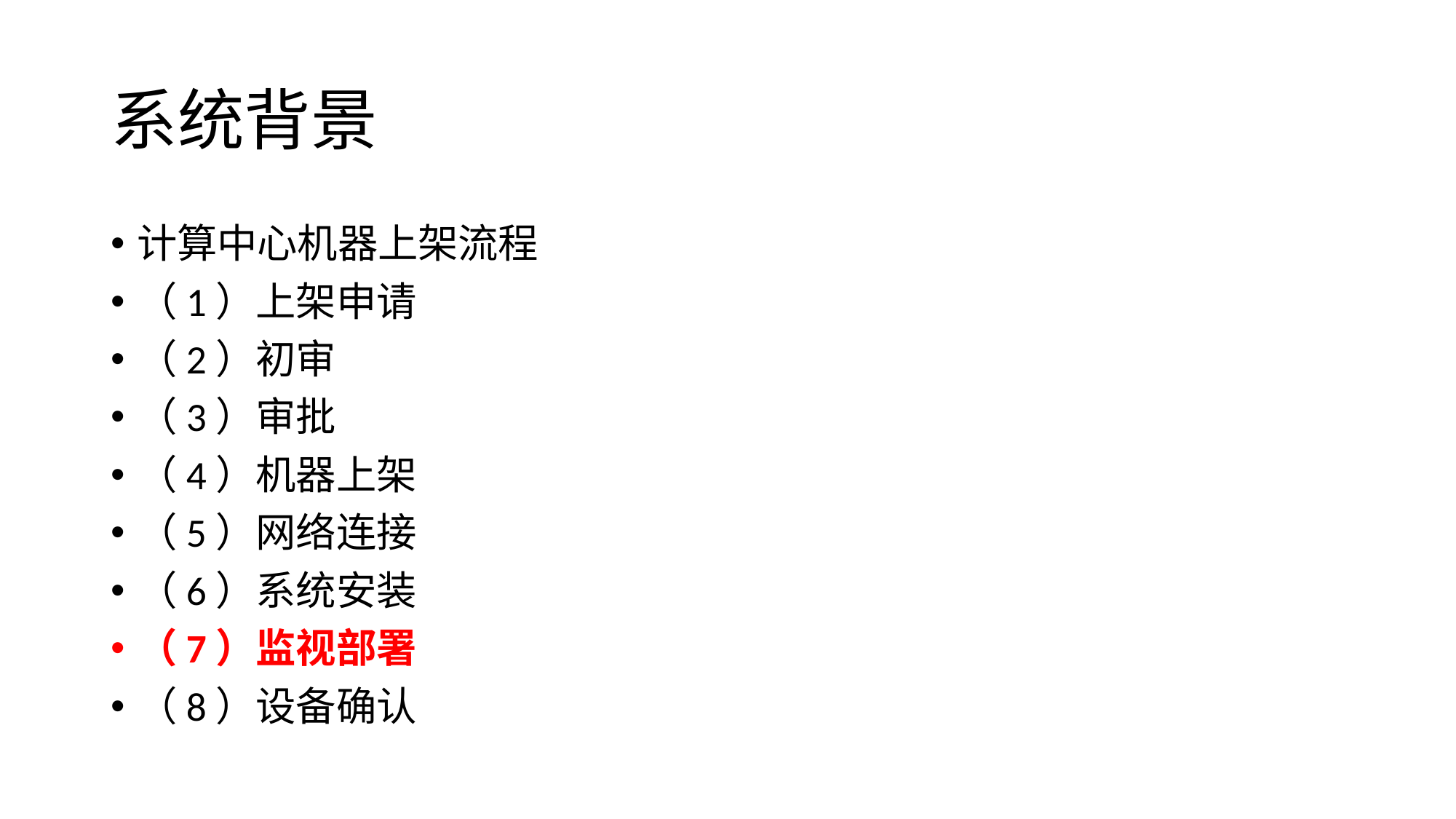

# 系统背景
计算中心机器上架流程
（1）上架申请
（2）初审
（3）审批
（4）机器上架
（5）网络连接
（6）系统安装
（7）监视部署
（8）设备确认